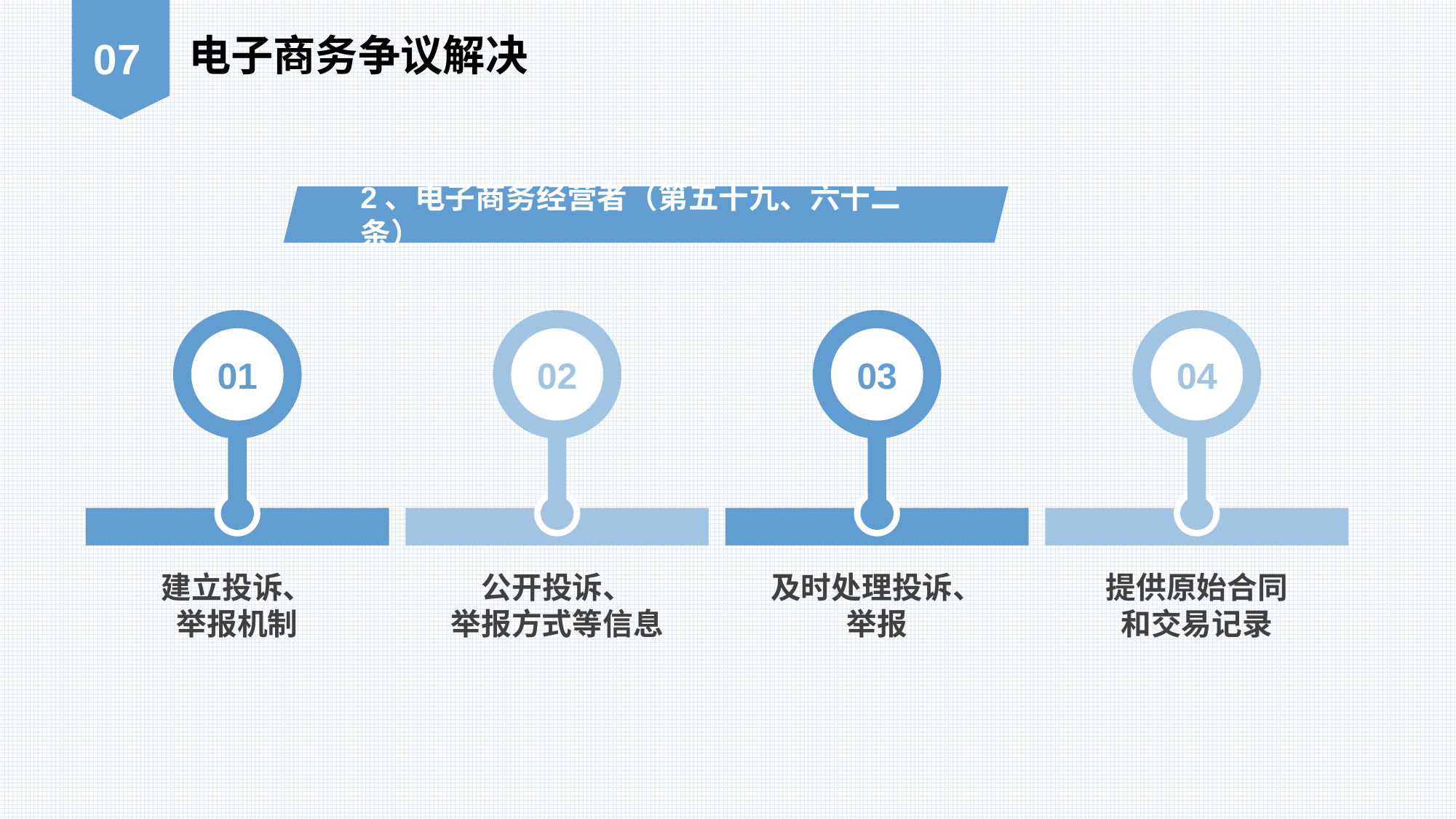

电子商务争议解决
07
2、电子商务经营者（第五十九、六十二条）
±±±±±
01

02

03

04

建立投诉、
举报机制
公开投诉、
举报方式等信息
及时处理投诉、
举报
提供原始合同
和交易记录